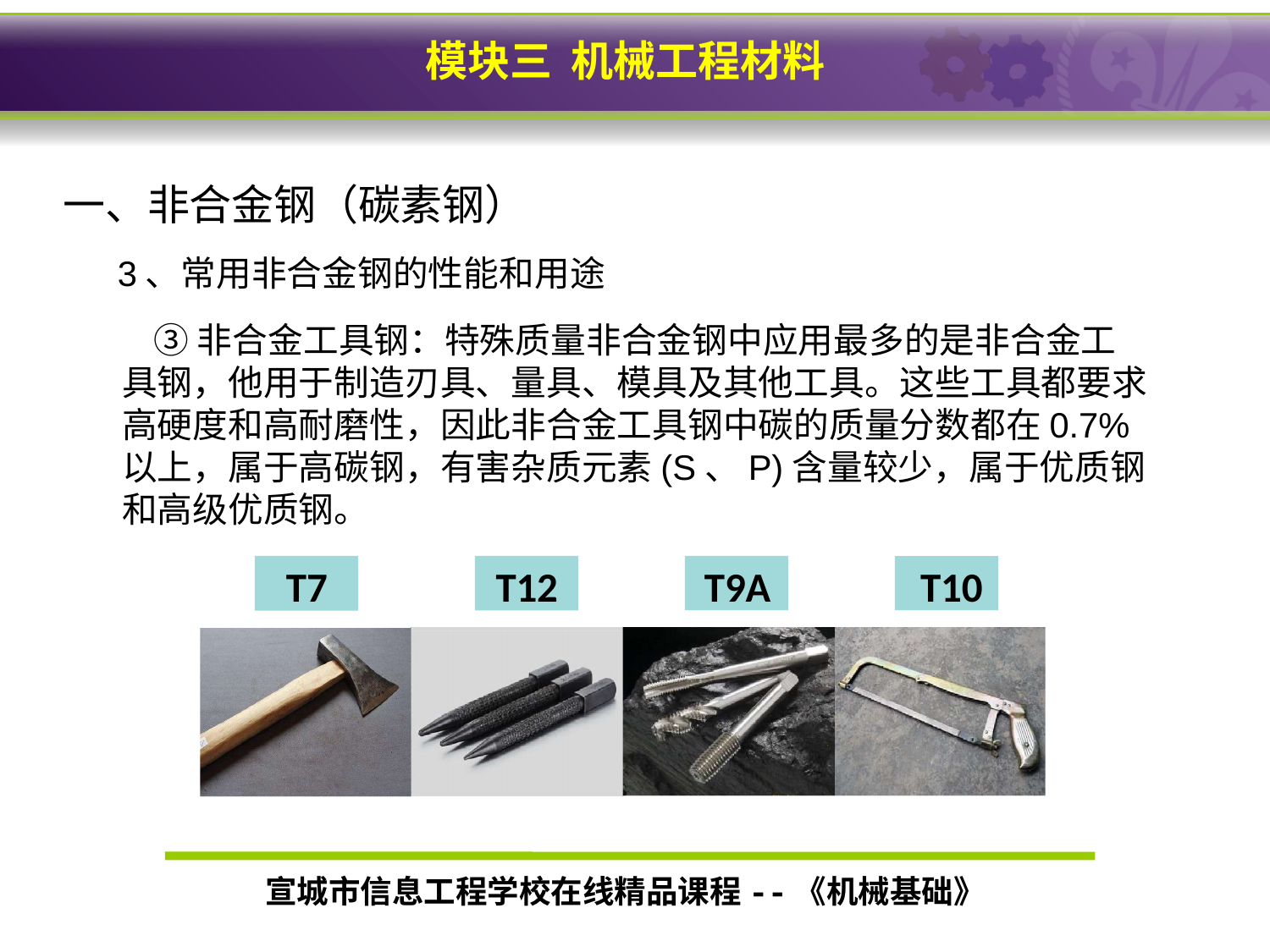

# 一、非合金钢（碳素钢）
3、常用非合金钢的性能和用途
    ③非合金工具钢：特殊质量非合金钢中应用最多的是非合金工具钢，他用于制造刃具、量具、模具及其他工具。这些工具都要求高硬度和高耐磨性，因此非合金工具钢中碳的质量分数都在0.7%以上，属于高碳钢，有害杂质元素(S、P)含量较少，属于优质钢和高级优质钢。
T7
T12
T9A
T10